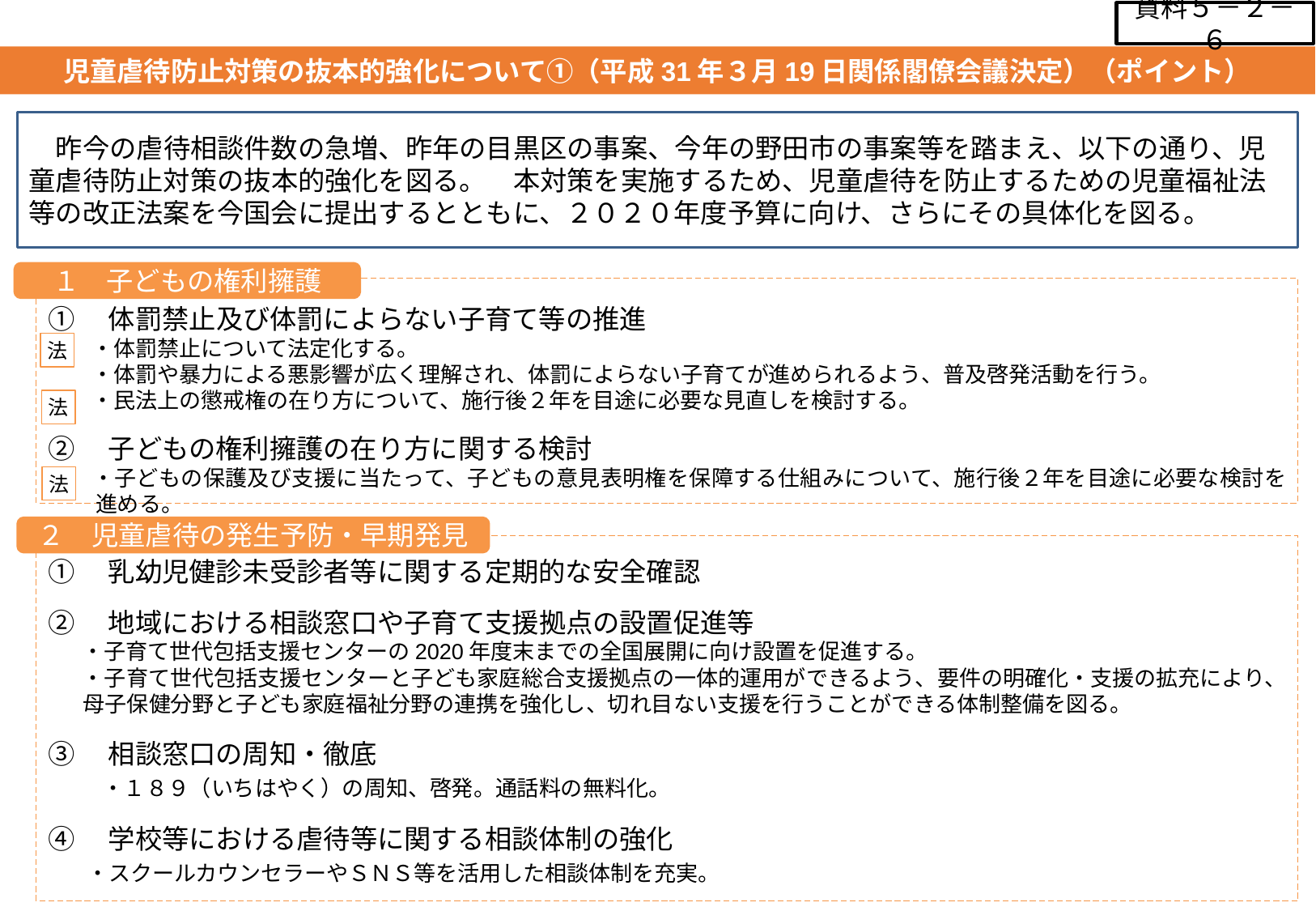

資料５－２－６
児童虐待防止対策の抜本的強化について①（平成31年３月19日関係閣僚会議決定）（ポイント）
　昨今の虐待相談件数の急増、昨年の目黒区の事案、今年の野田市の事案等を踏まえ、以下の通り、児童虐待防止対策の抜本的強化を図る。　本対策を実施するため、児童虐待を防止するための児童福祉法等の改正法案を今国会に提出するとともに、２０２０年度予算に向け、さらにその具体化を図る。
１　子どもの権利擁護
①　体罰禁止及び体罰によらない子育て等の推進
　　・体罰禁止について法定化する。
　　・体罰や暴力による悪影響が広く理解され、体罰によらない子育てが進められるよう、普及啓発活動を行う。
　　・民法上の懲戒権の在り方について、施行後２年を目途に必要な見直しを検討する。

②　子どもの権利擁護の在り方に関する検討
　　・子どもの保護及び支援に当たって、子どもの意見表明権を保障する仕組みについて、施行後２年を目途に必要な検討を進める。
法
法
法
２　児童虐待の発生予防・早期発見
①　乳幼児健診未受診者等に関する定期的な安全確認

②　地域における相談窓口や子育て支援拠点の設置促進等
　・子育て世代包括支援センターの2020年度末までの全国展開に向け設置を促進する。
　・子育て世代包括支援センターと子ども家庭総合支援拠点の一体的運用ができるよう、要件の明確化・支援の拡充により、母子保健分野と子ども家庭福祉分野の連携を強化し、切れ目ない支援を行うことができる体制整備を図る。

③　相談窓口の周知・徹底
　　・１８９（いちはやく）の周知、啓発。通話料の無料化。

④　学校等における虐待等に関する相談体制の強化
　・スクールカウンセラーやＳＮＳ等を活用した相談体制を充実。